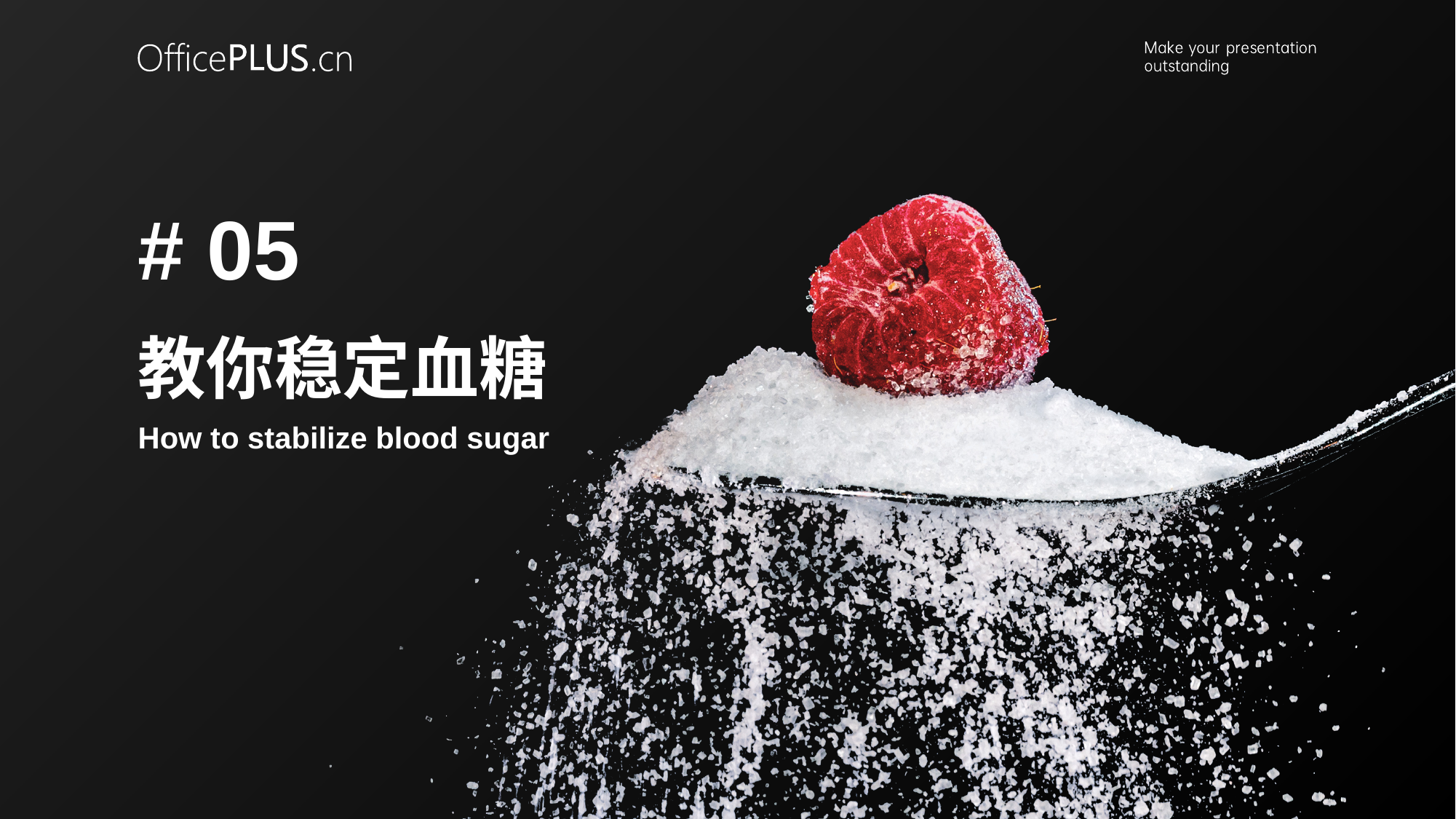

# 05
教你稳定血糖
How to stabilize blood sugar